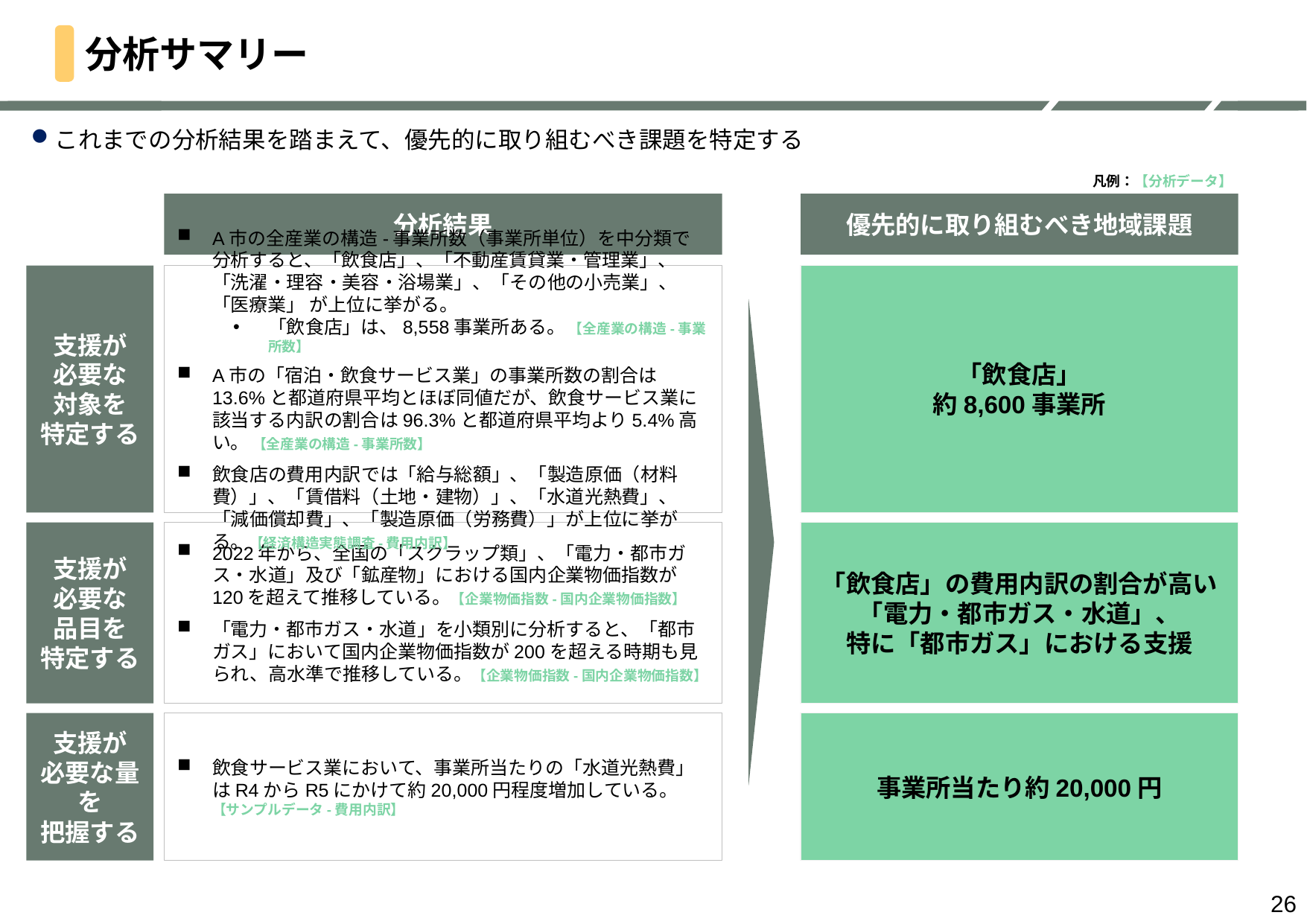

# 分析サマリー
これまでの分析結果を踏まえて、優先的に取り組むべき課題を特定する
凡例：【分析データ】
分析結果
優先的に取り組むべき地域課題
支援が
必要な
対象を
特定する
「飲食店」
約8,600事業所
A市の全産業の構造-事業所数（事業所単位）を中分類で分析すると、「飲食店」、「不動産賃貸業・管理業」、「洗濯・理容・美容・浴場業」、「その他の小売業」、 「医療業」 が上位に挙がる。
「飲食店」は、8,558事業所ある。 【全産業の構造-事業所数】
A市の「宿泊・飲食サービス業」の事業所数の割合は13.6%と都道府県平均とほぼ同値だが、飲食サービス業に該当する内訳の割合は96.3%と都道府県平均より5.4%高い。 【全産業の構造-事業所数】
飲食店の費用内訳では「給与総額」、「製造原価（材料費）」、「賃借料（土地・建物）」、「水道光熱費」、「減価償却費」、「製造原価（労務費）」が上位に挙がる。【経済構造実態調査-費用内訳】
支援が
必要な
品目を
特定する
2022年から、全国の「スクラップ類」、「電力・都市ガス・水道」及び「鉱産物」における国内企業物価指数が120を超えて推移している。【企業物価指数-国内企業物価指数】
「電力・都市ガス・水道」を小類別に分析すると、「都市ガス」において国内企業物価指数が200を超える時期も見られ、高水準で推移している。【企業物価指数-国内企業物価指数】
「飲食店」の費用内訳の割合が高い
「電力・都市ガス・水道」、
特に「都市ガス」における支援

支援が
必要な量を
把握する
飲食サービス業において、事業所当たりの「水道光熱費」はR4からR5にかけて約20,000円程度増加している。 【サンプルデータ-費用内訳】
事業所当たり約20,000円
26